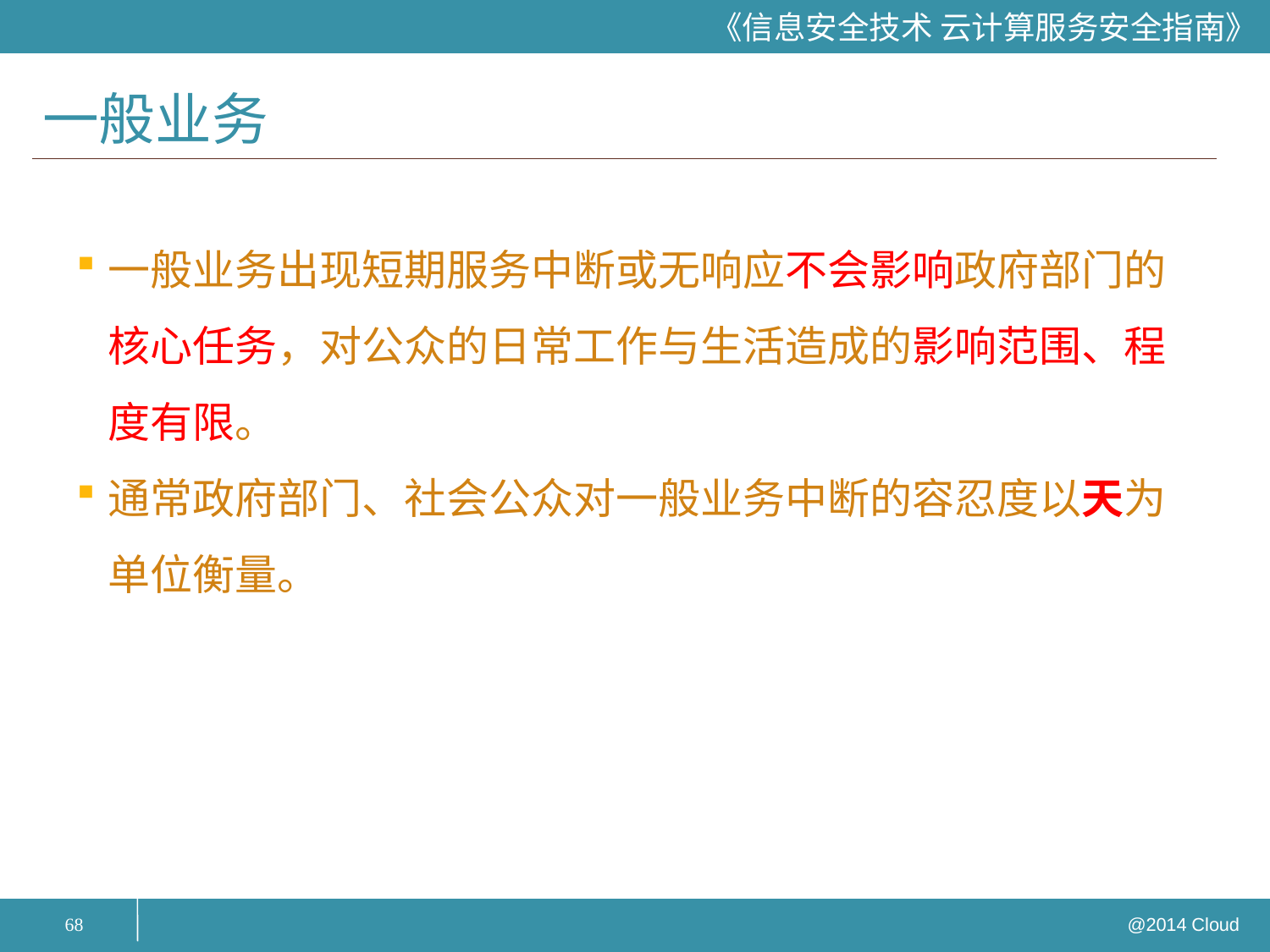

# 一般业务
一般业务出现短期服务中断或无响应不会影响政府部门的核心任务，对公众的日常工作与生活造成的影响范围、程度有限。
通常政府部门、社会公众对一般业务中断的容忍度以天为单位衡量。
68